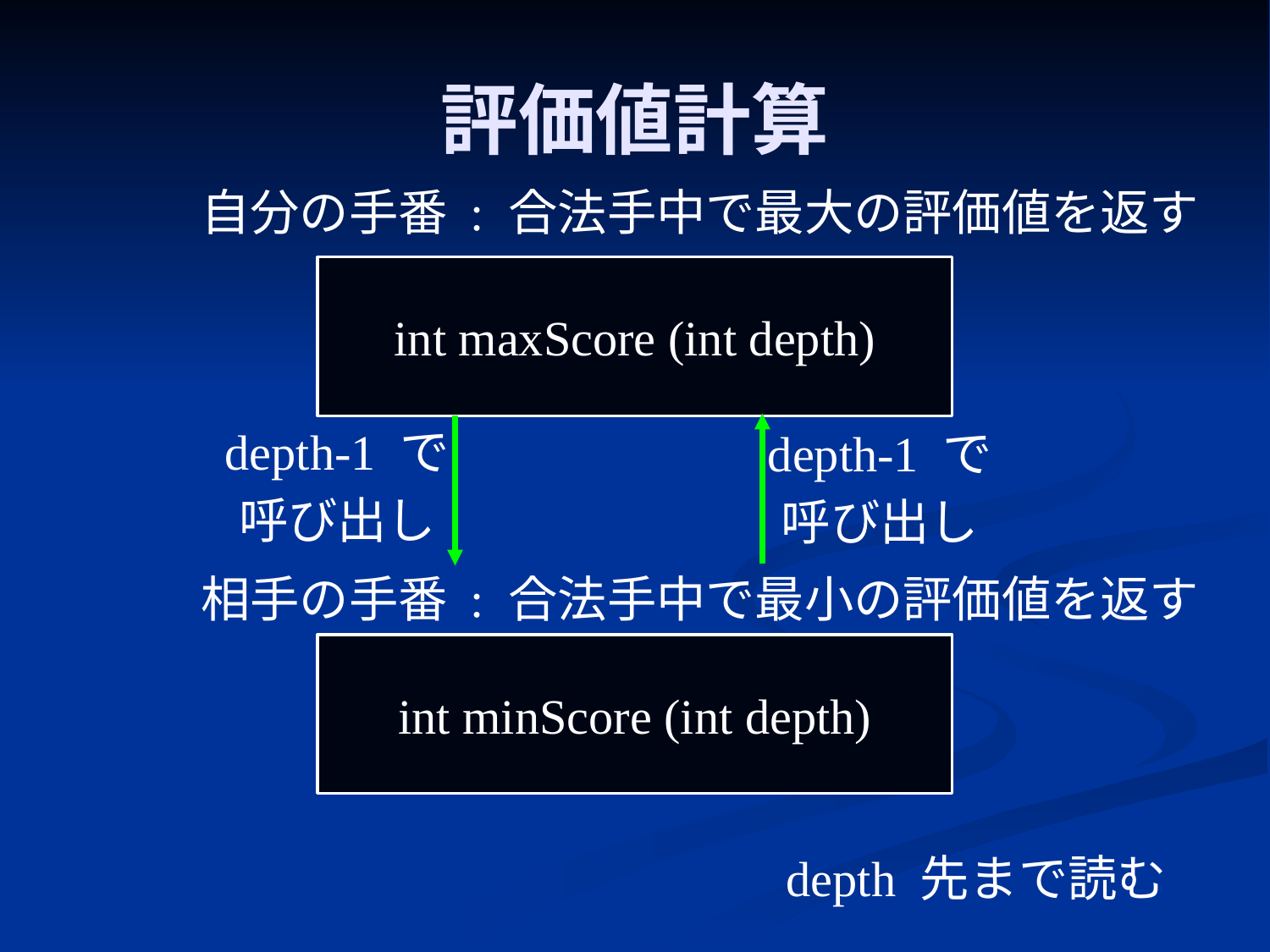

# 評価値計算
自分の手番 : 合法手中で最大の評価値を返す
int maxScore (int depth)
depth-1 で
呼び出し
depth-1 で
呼び出し
相手の手番 : 合法手中で最小の評価値を返す
int minScore (int depth)
depth 先まで読む